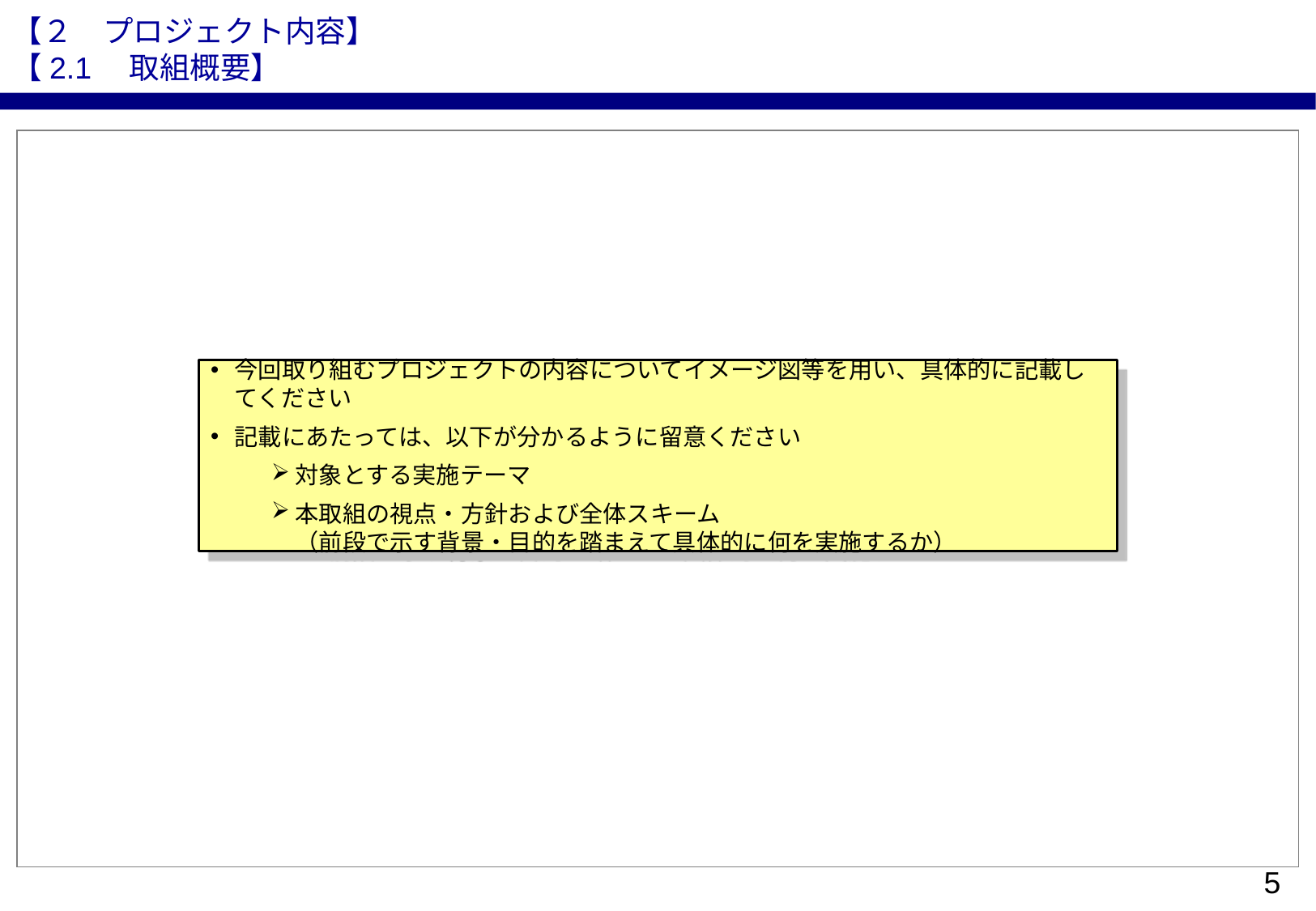

【２　プロジェクト内容】
【2.1　取組概要】

今回取り組むプロジェクトの内容についてイメージ図等を用い、具体的に記載してください
記載にあたっては、以下が分かるように留意ください
対象とする実施テーマ
本取組の視点・方針および全体スキーム
（前段で示す背景・目的を踏まえて具体的に何を実施するか）